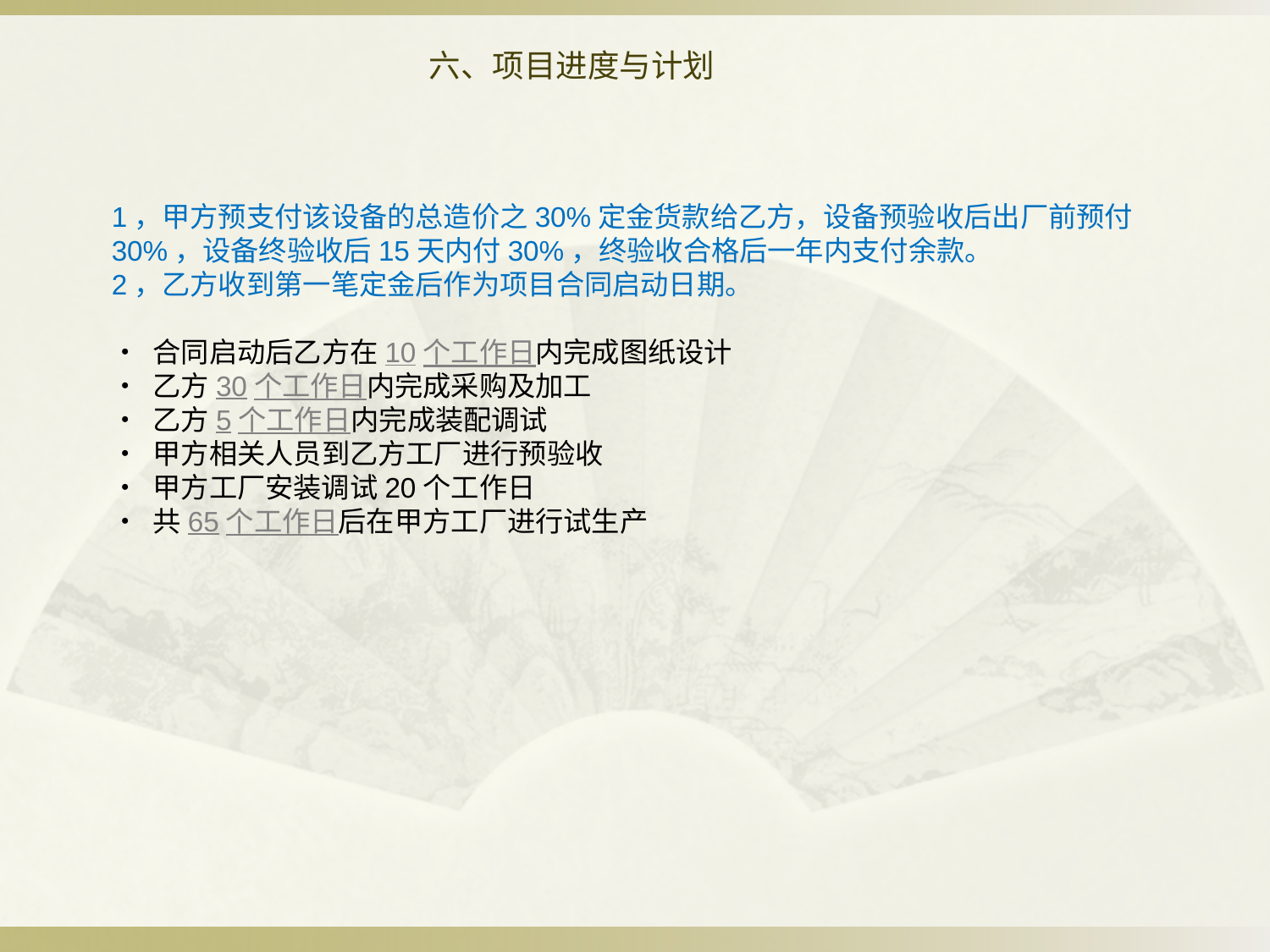

六、项目进度与计划
1，甲方预支付该设备的总造价之30%定金货款给乙方，设备预验收后出厂前预付30%，设备终验收后15天内付30%，终验收合格后一年内支付余款。
2，乙方收到第一笔定金后作为项目合同启动日期。

• 合同启动后乙方在10个工作日内完成图纸设计
• 乙方30个工作日内完成采购及加工
• 乙方5个工作日内完成装配调试
• 甲方相关人员到乙方工厂进行预验收
• 甲方工厂安装调试20个工作日
• 共65个工作日后在甲方工厂进行试生产